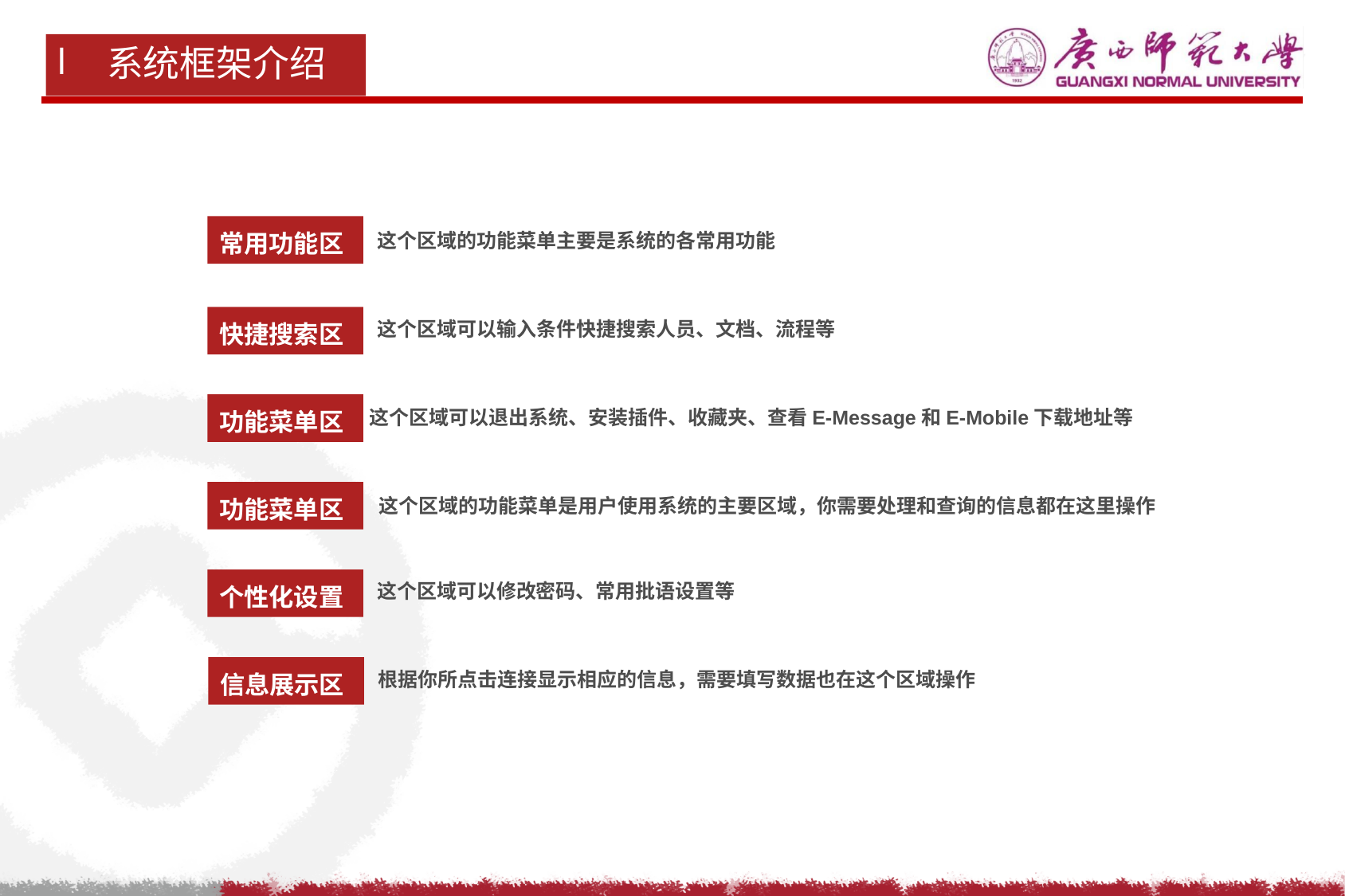

系统框架介绍
常用功能区
这个区域的功能菜单主要是系统的各常用功能
快捷搜索区
这个区域可以输入条件快捷搜索人员、文档、流程等
功能菜单区
这个区域可以退出系统、安装插件、收藏夹、查看E-Message和E-Mobile下载地址等
功能菜单区
这个区域的功能菜单是用户使用系统的主要区域，你需要处理和查询的信息都在这里操作
个性化设置
这个区域可以修改密码、常用批语设置等
信息展示区
根据你所点击连接显示相应的信息，需要填写数据也在这个区域操作